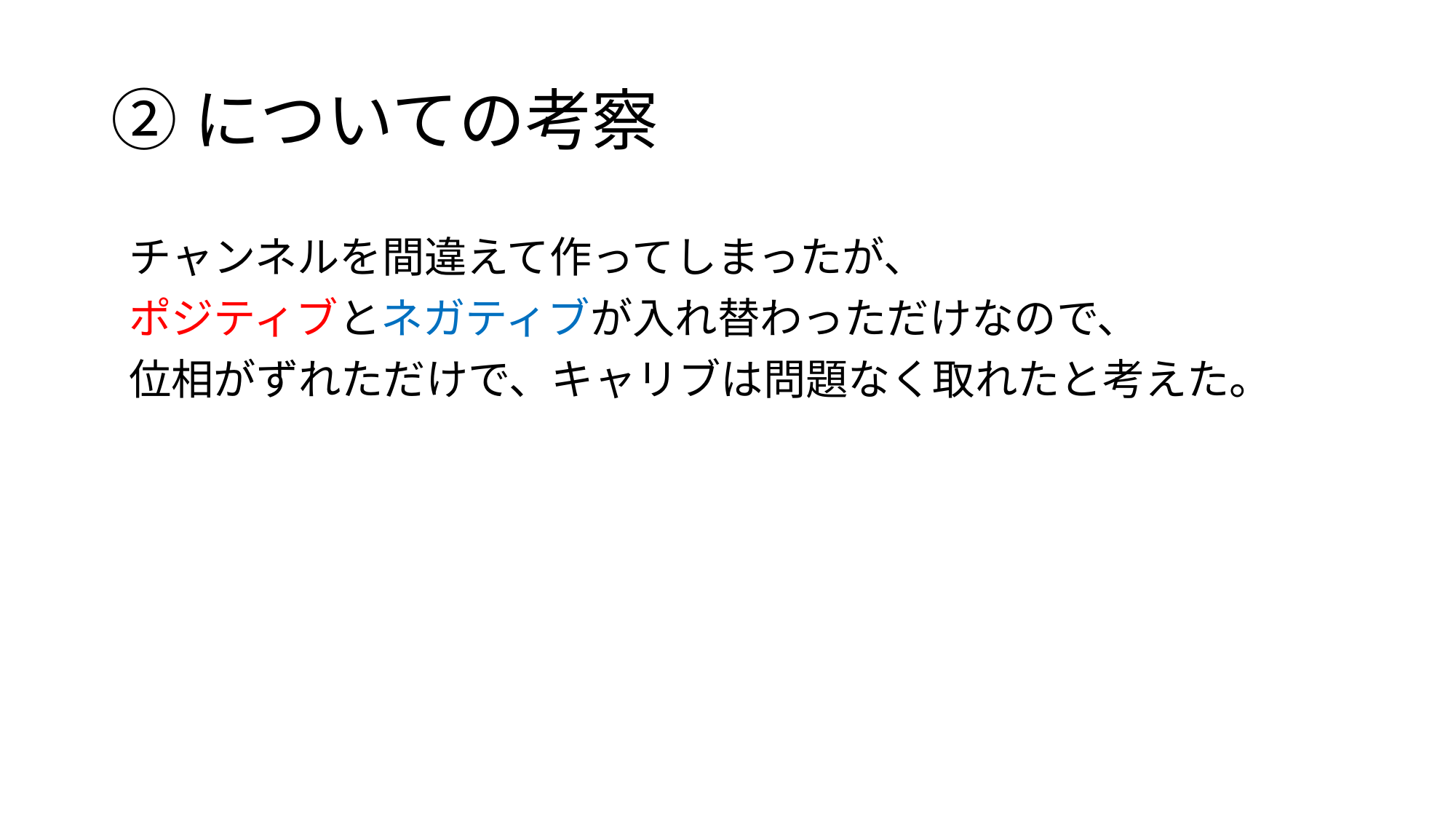

# ②についての考察
チャンネルを間違えて作ってしまったが、
ポジティブとネガティブが入れ替わっただけなので、
位相がずれただけで、キャリブは問題なく取れたと考えた。